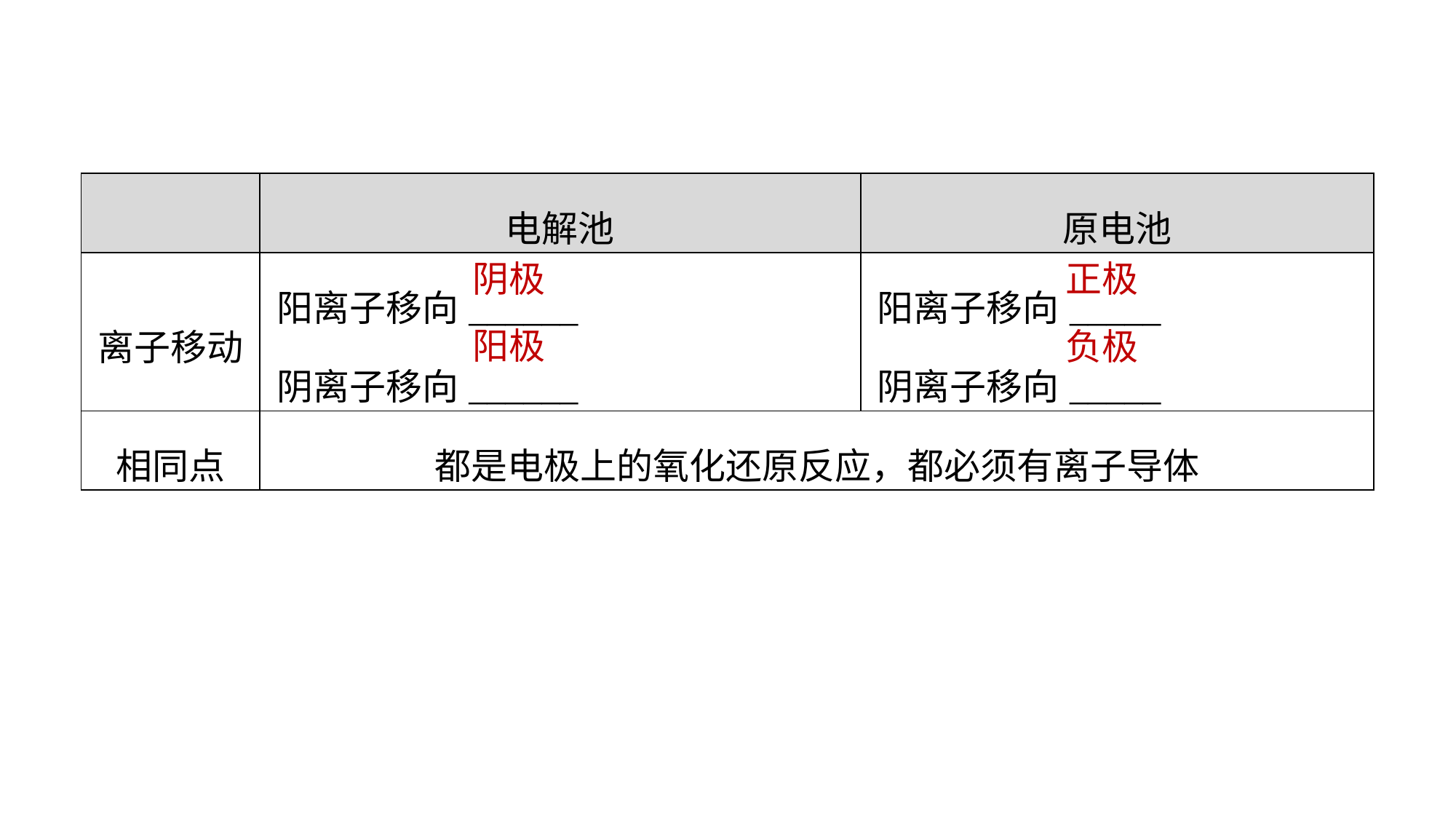

|  | 电解池 | 原电池 |
| --- | --- | --- |
| 离子移动 | 阳离子移向\_\_\_\_\_\_ 阴离子移向\_\_\_\_\_\_ | 阳离子移向\_\_\_\_\_ 阴离子移向\_\_\_\_\_ |
| 相同点 | 都是电极上的氧化还原反应，都必须有离子导体 |  |
阴极
正极
阳极
负极